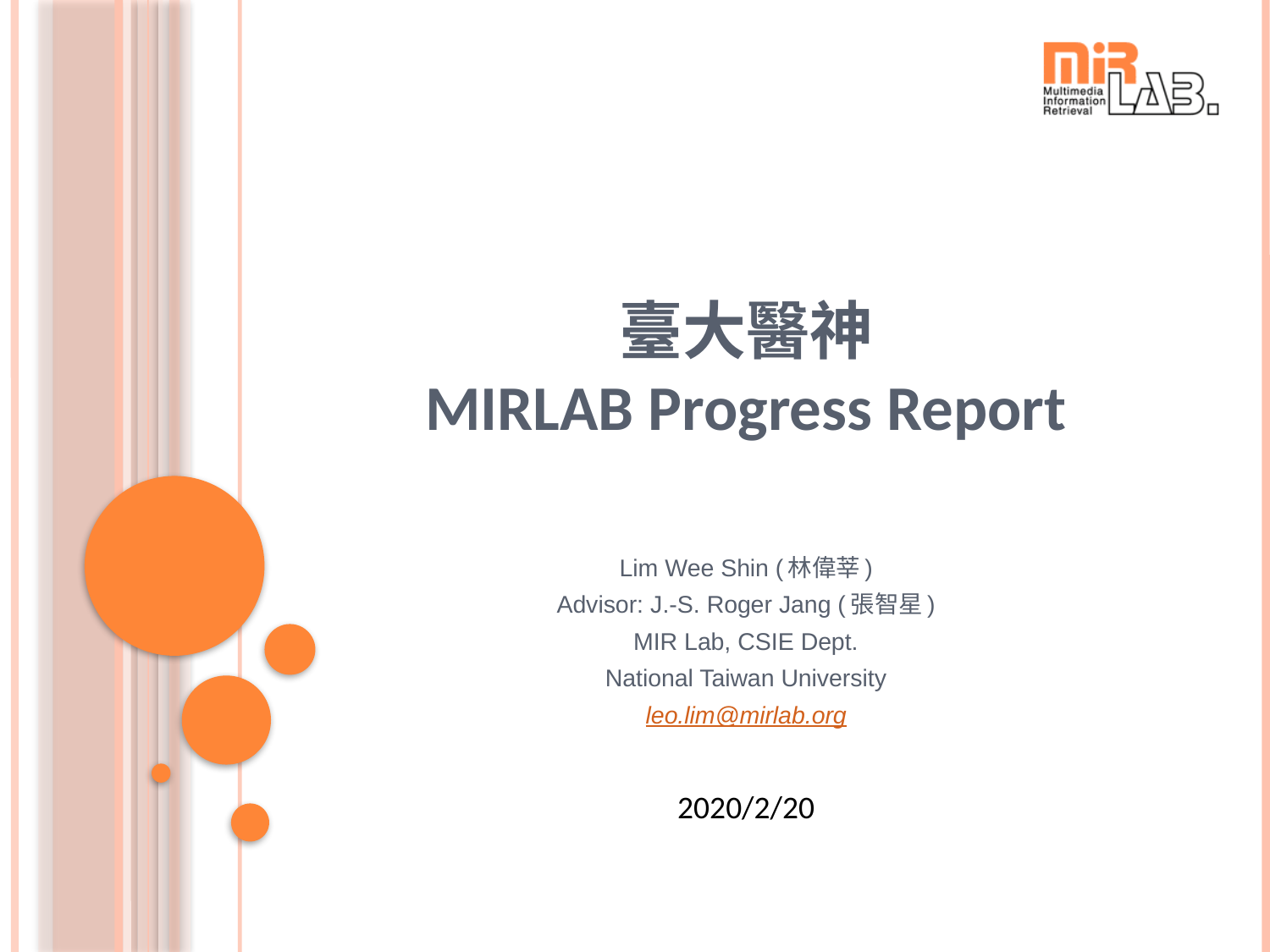

# 臺大醫神 MIRLAB Progress Report
Lim Wee Shin (林偉莘)
Advisor: J.-S. Roger Jang (張智星)
MIR Lab, CSIE Dept.
National Taiwan University
leo.lim@mirlab.org

2020/2/20